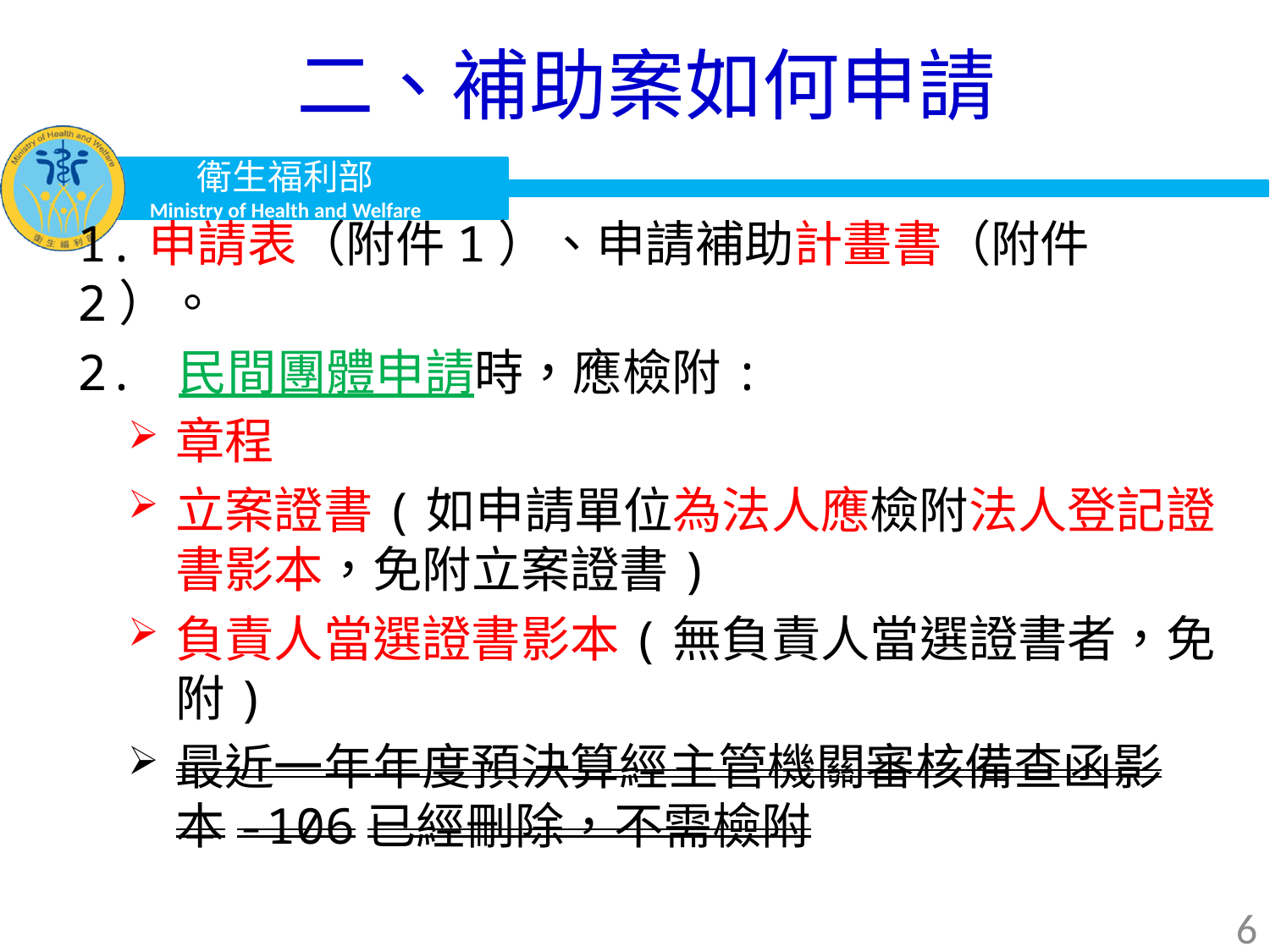

# 二、補助案如何申請
1.申請表（附件1）、申請補助計畫書（附件2）。
2. 民間團體申請時，應檢附:
章程
立案證書(如申請單位為法人應檢附法人登記證書影本，免附立案證書)
負責人當選證書影本(無負責人當選證書者，免附)
最近一年年度預決算經主管機關審核備查函影本-106已經刪除，不需檢附

6